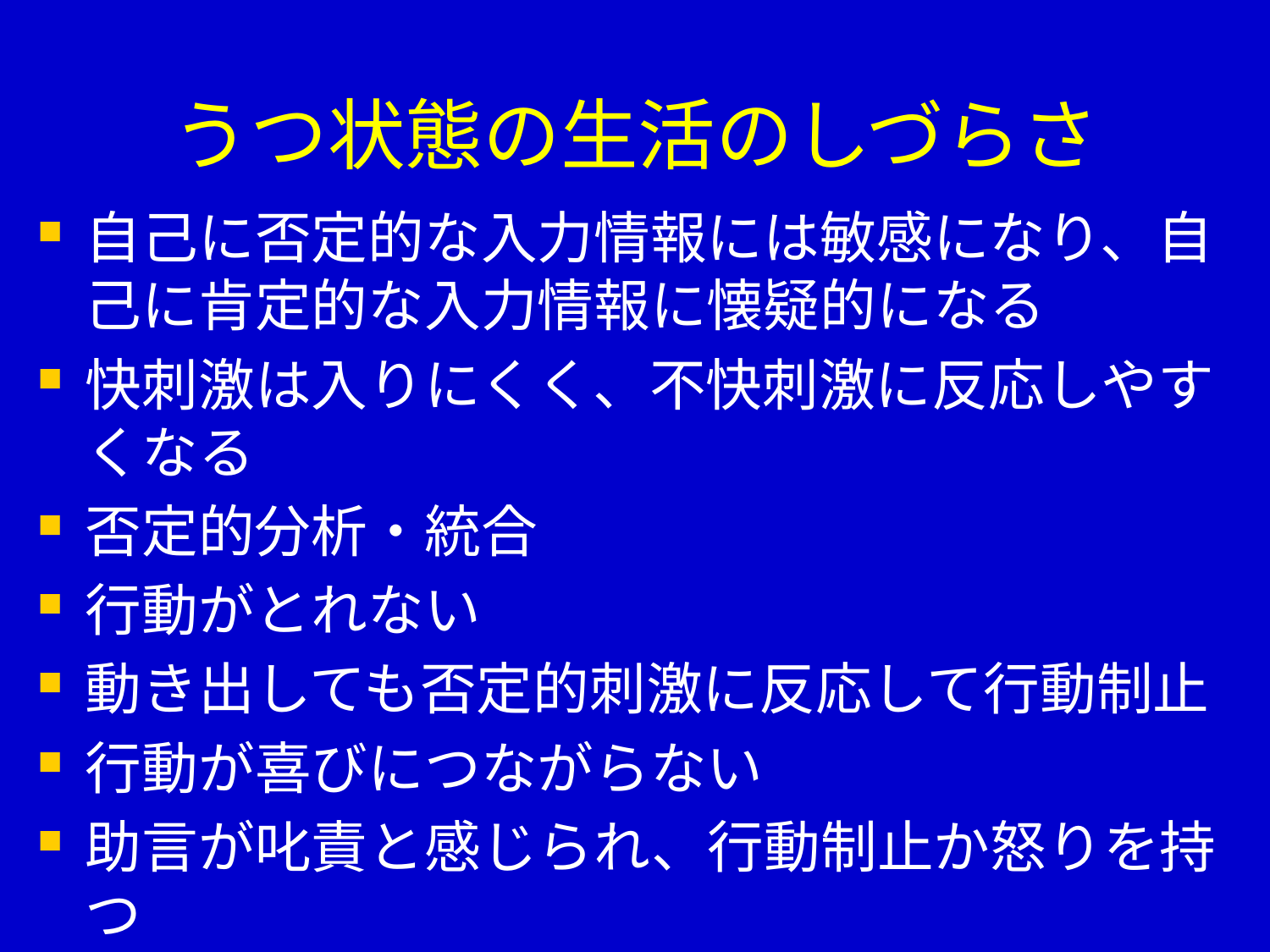

# うつ状態の生活のしづらさ
自己に否定的な入力情報には敏感になり、自己に肯定的な入力情報に懐疑的になる
快刺激は入りにくく、不快刺激に反応しやすくなる
否定的分析・統合
行動がとれない
動き出しても否定的刺激に反応して行動制止
行動が喜びにつながらない
助言が叱責と感じられ、行動制止か怒りを持つ